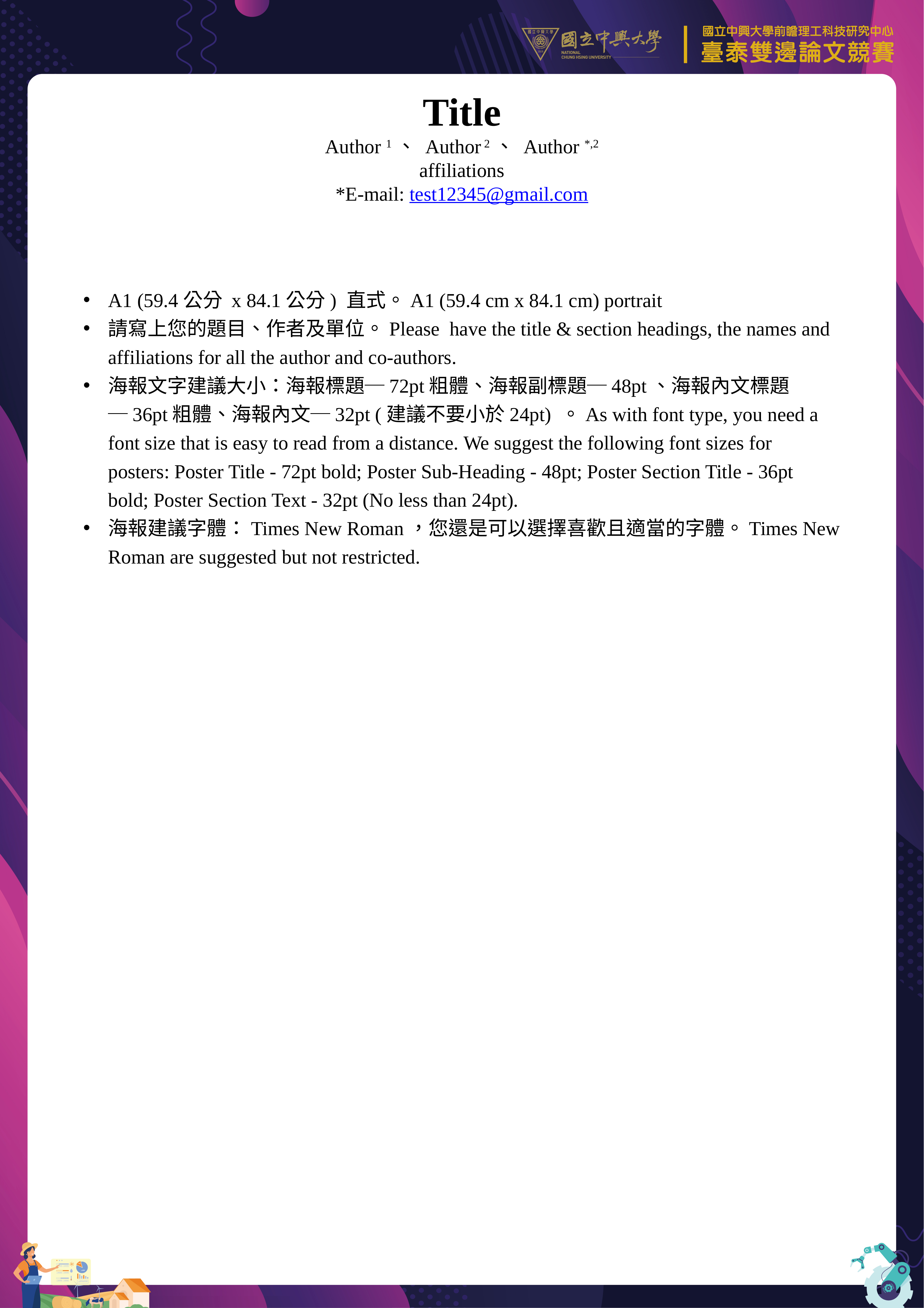

Title
Author 1、 Author 2、 Author *,2
affiliations
*E-mail: test12345@gmail.com

A1 (59.4公分 x 84.1公分) 直式。A1 (59.4 cm x 84.1 cm) portrait
請寫上您的題目、作者及單位。Please  have the title & section headings, the names and affiliations for all the author and co-authors.
海報文字建議大小：海報標題─72pt粗體、海報副標題─48pt、海報內文標題─36pt粗體、海報內文─32pt (建議不要小於24pt) 。As with font type, you need a font size that is easy to read from a distance. We suggest the following font sizes for posters: Poster Title - 72pt bold; Poster Sub-Heading - 48pt; Poster Section Title - 36pt bold; Poster Section Text - 32pt (No less than 24pt).
海報建議字體：Times New Roman，您還是可以選擇喜歡且適當的字體。Times New Roman are suggested but not restricted.